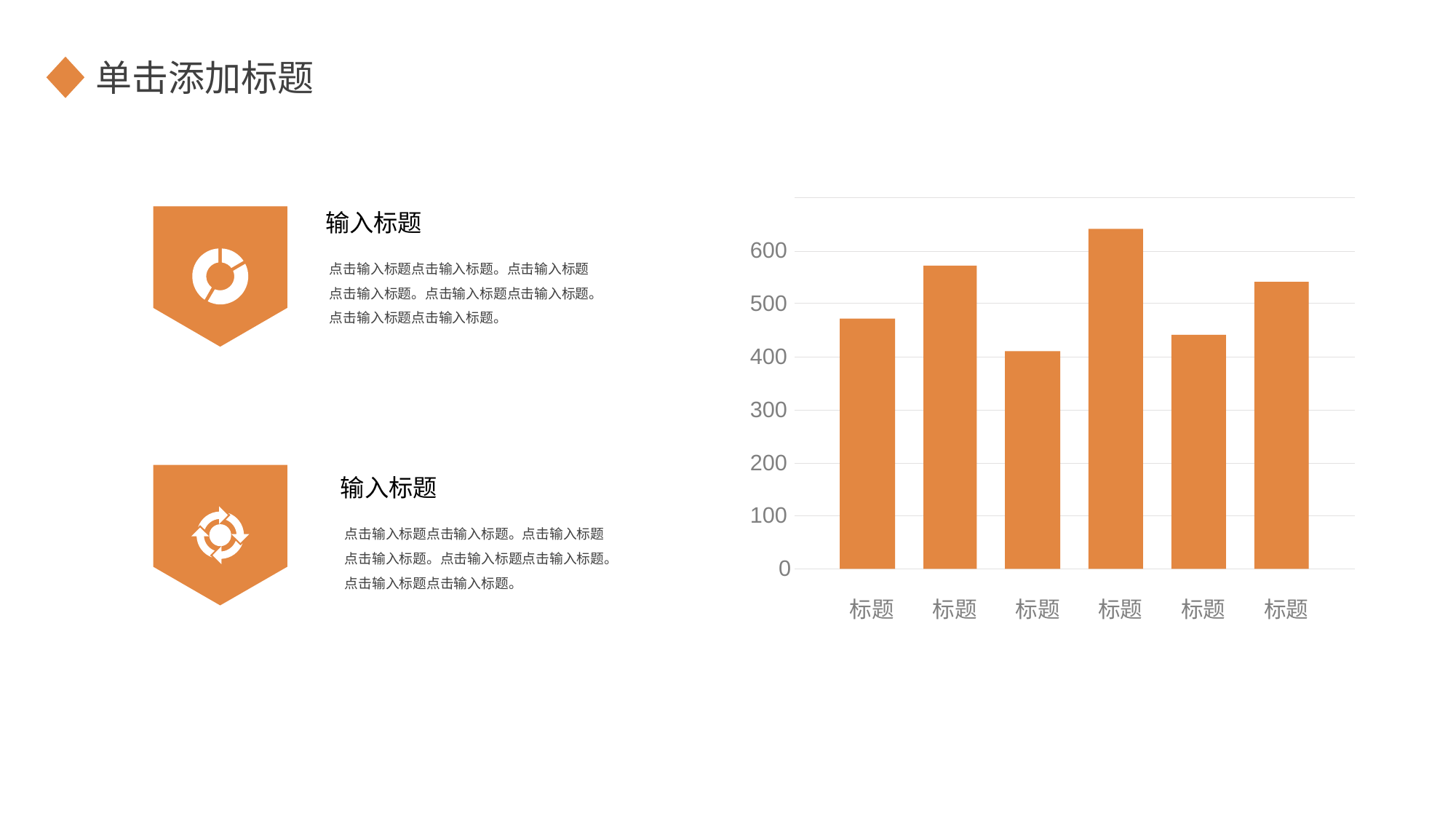

单击添加标题

 输入标题

600

点击输入标题点击输入标题。点击输入标题点击输入标题。点击输入标题点击输入标题。点击输入标题点击输入标题。

500

400

300

200

 输入标题

100

点击输入标题点击输入标题。点击输入标题点击输入标题。点击输入标题点击输入标题。点击输入标题点击输入标题。
0

标题
标题
标题
标题
标题
标题